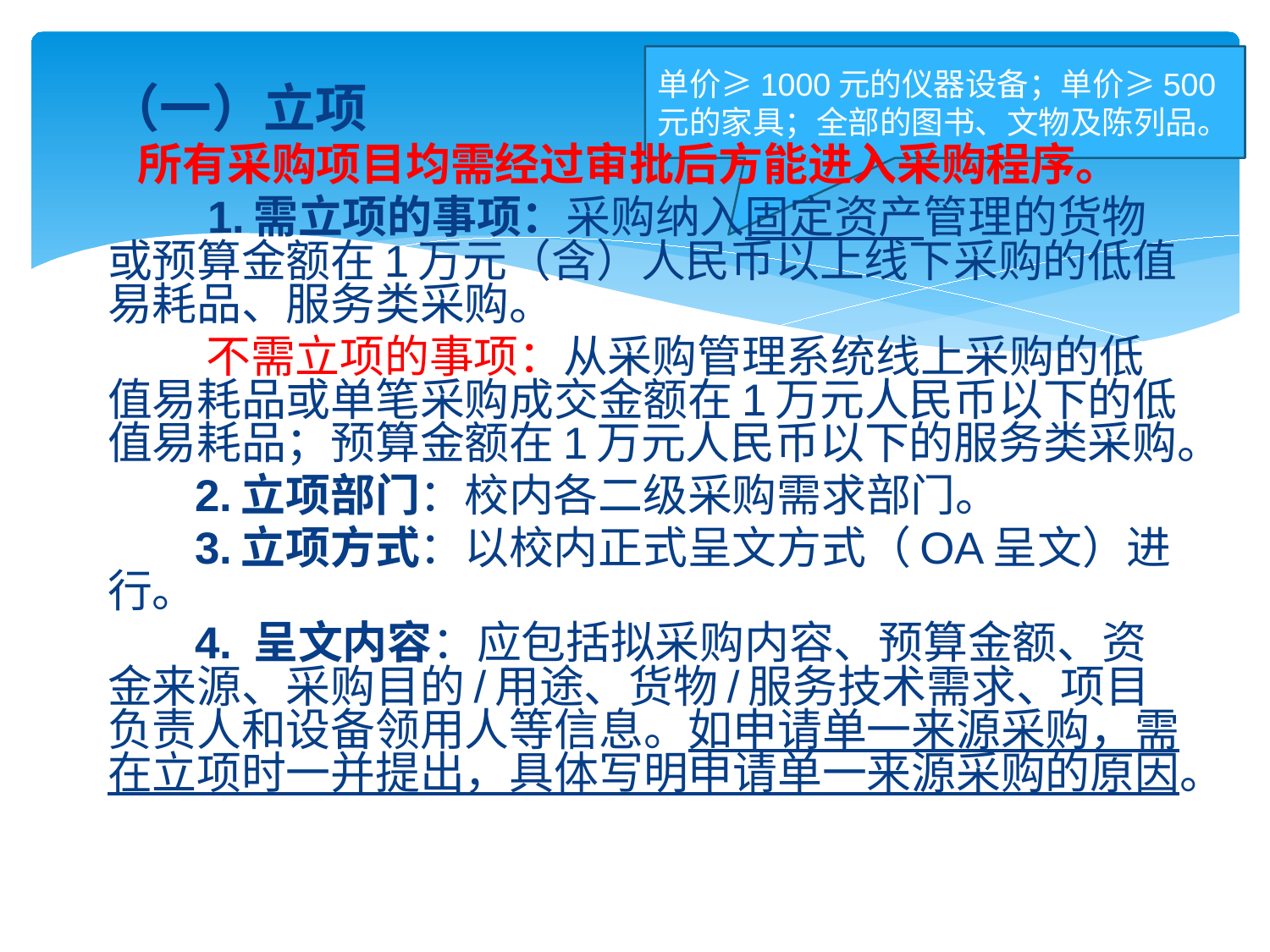

单价≥1000元的仪器设备；单价≥500元的家具；全部的图书、文物及陈列品。
（一）立项
  所有采购项目均需经过审批后方能进入采购程序。
        1.需立项的事项：采购纳入固定资产管理的货物或预算金额在1万元（含）人民币以上线下采购的低值易耗品、服务类采购。
         不需立项的事项：从采购管理系统线上采购的低值易耗品或单笔采购成交金额在1万元人民币以下的低值易耗品；预算金额在1万元人民币以下的服务类采购。
       2.立项部门：校内各二级采购需求部门。
       3.立项方式：以校内正式呈文方式（OA呈文）进行。
       4. 呈文内容：应包括拟采购内容、预算金额、资金来源、采购目的/用途、货物/服务技术需求、项目负责人和设备领用人等信息。如申请单一来源采购，需在立项时一并提出，具体写明申请单一来源采购的原因。